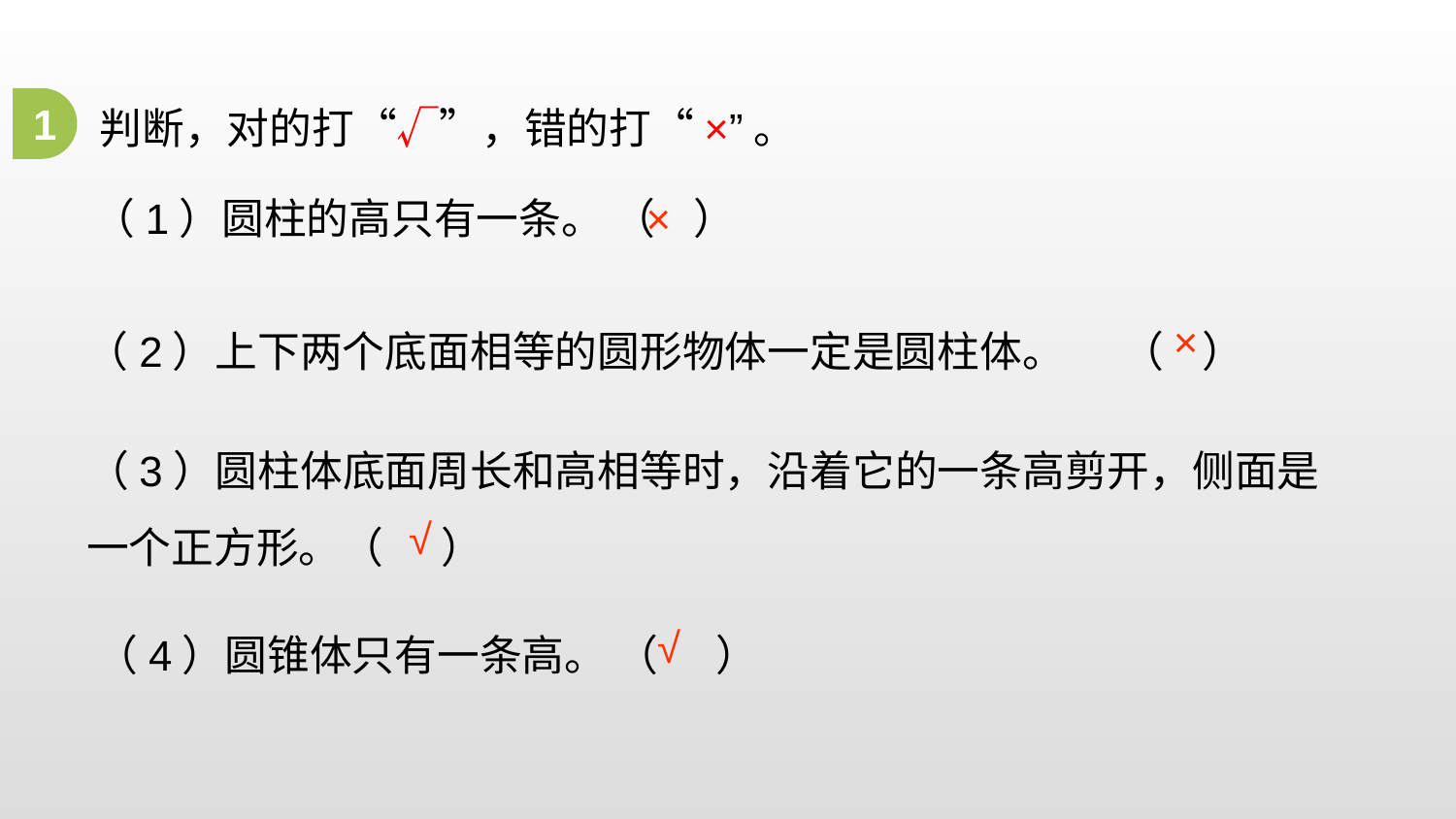

1
判断，对的打“√”，错的打“×”。
（1）圆柱的高只有一条。 （    ）
×
（2）上下两个底面相等的圆形物体一定是圆柱体。      （    ）
×
（3）圆柱体底面周长和高相等时，沿着它的一条高剪开，侧面是一个正方形。（      ）
√
（4）圆锥体只有一条高。 （      ）
√